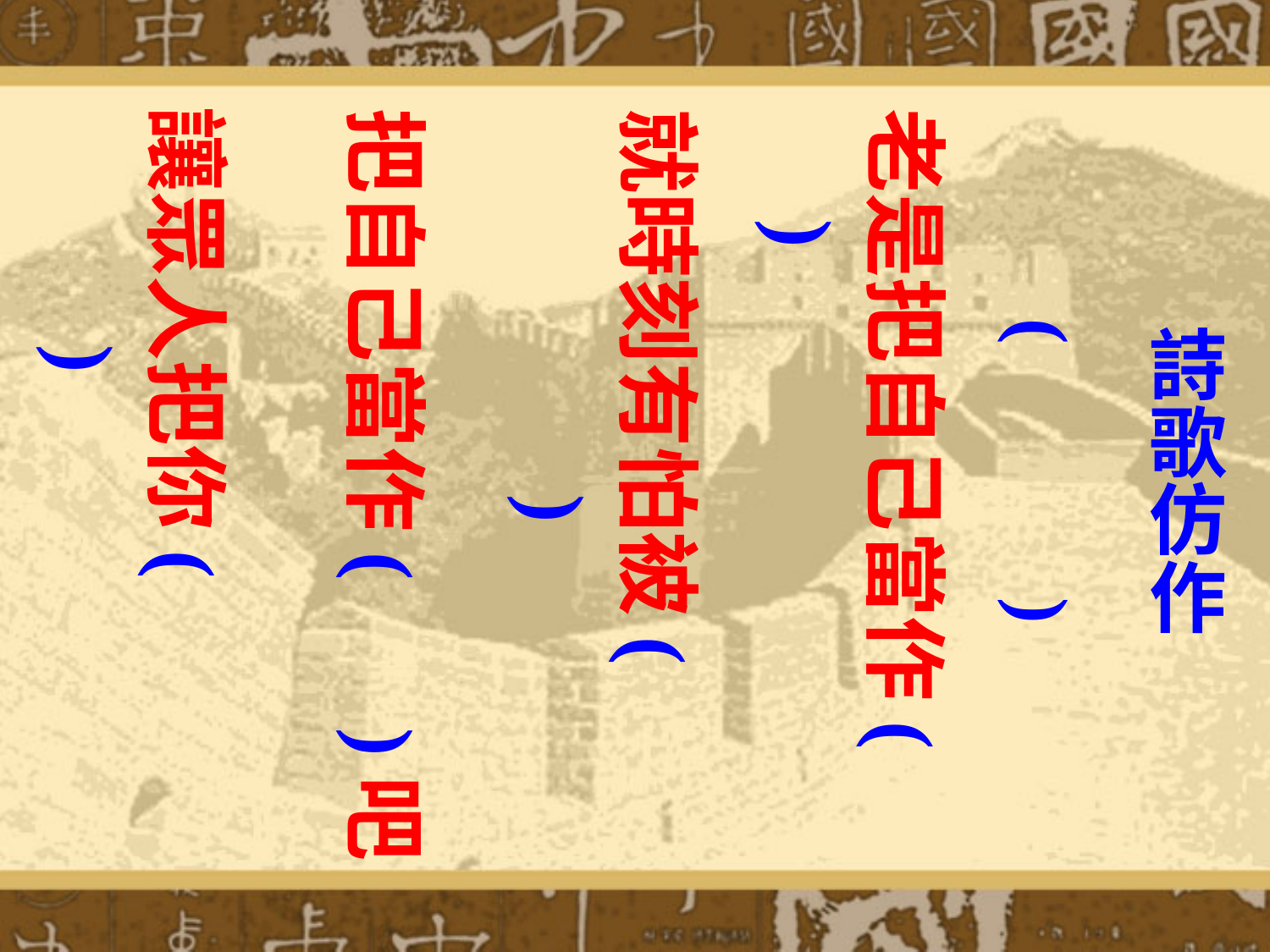

讓眾人把你(                        )
把自己當作(       )吧
就時刻有怕被(                        )
老是把自己當作(          )
(             )
# 詩歌仿作